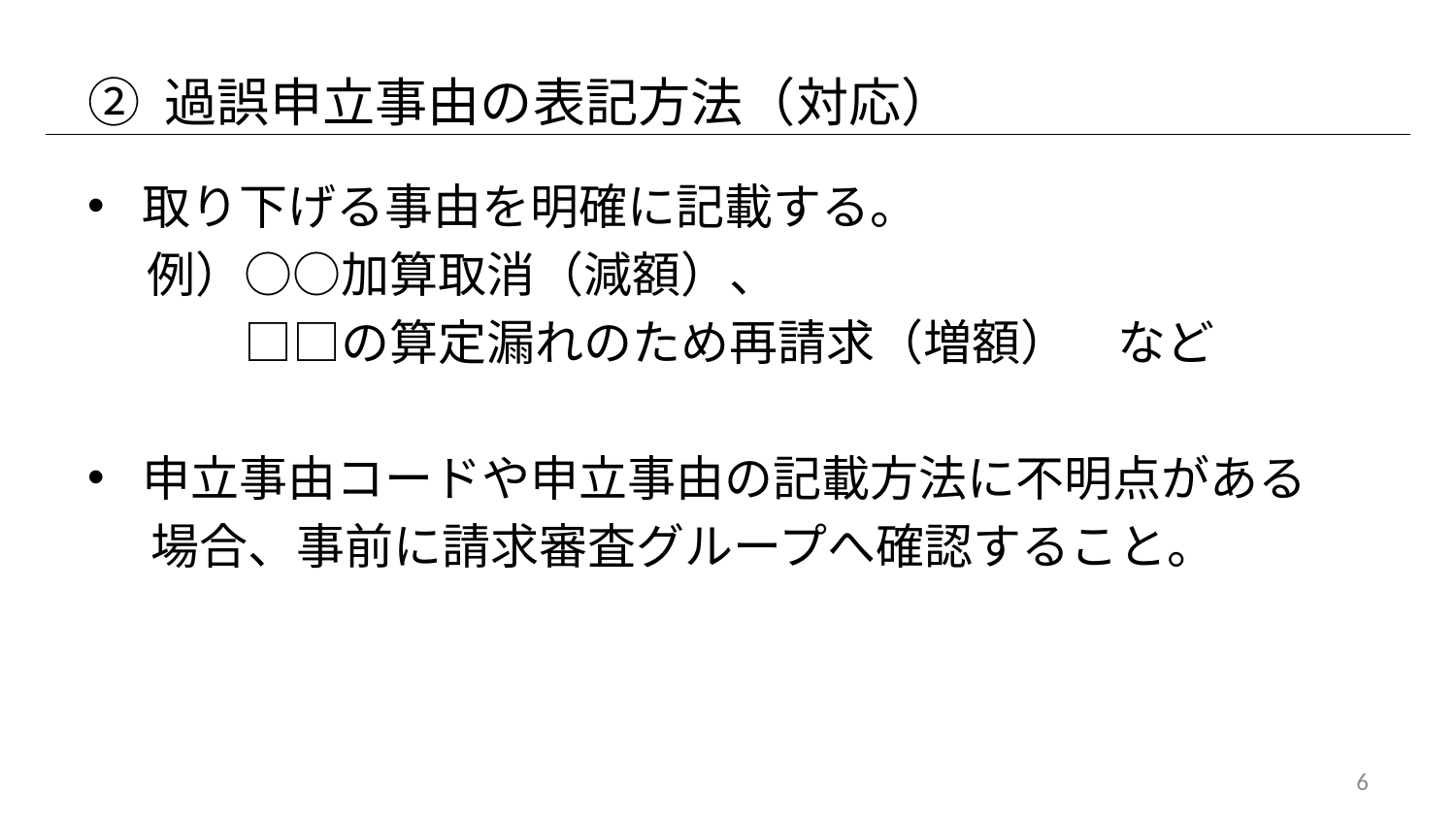

# ② 過誤申立事由の表記方法（対応）
取り下げる事由を明確に記載する。
　 例）○○加算取消（減額）、
　　 　□□の算定漏れのため再請求（増額）　など

申立事由コードや申立事由の記載方法に不明点がある
場合、事前に請求審査グループへ確認すること。
6